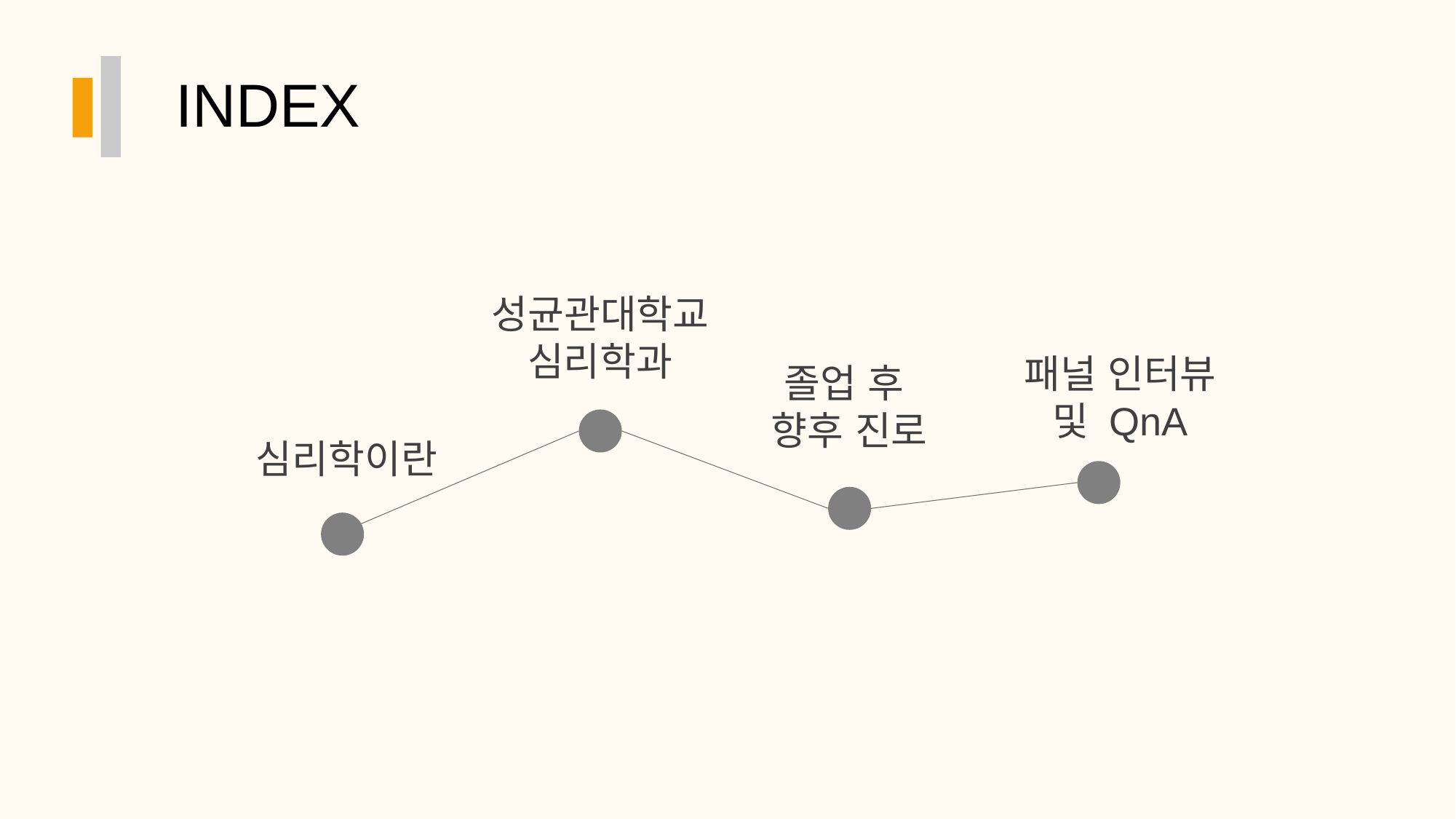

INDEX

성균관대학교
심리학과
패널 인터뷰
및 QnA
졸업 후
향후 진로

심리학이란